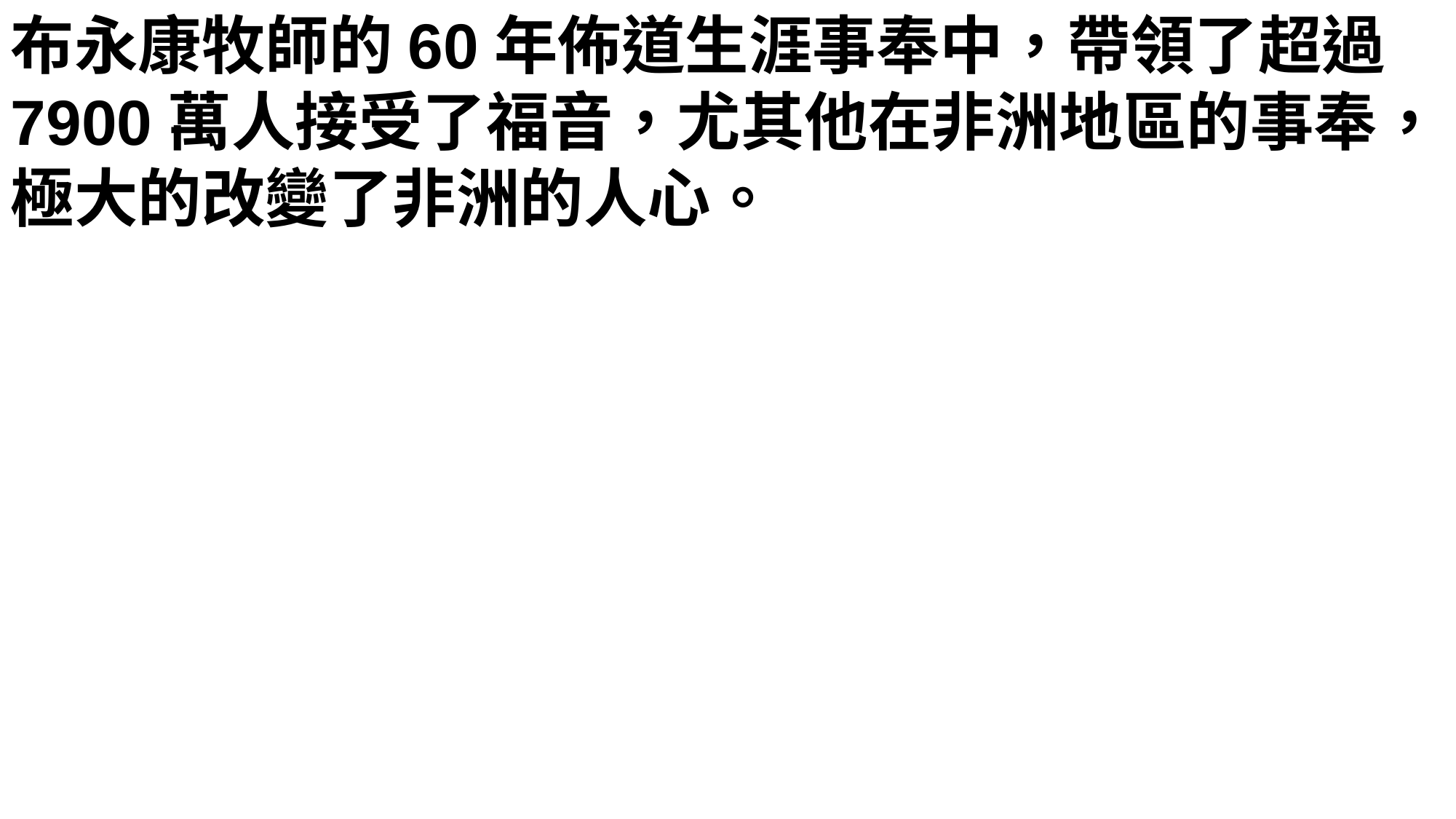

布永康牧師的60年佈道生涯事奉中，帶領了超過7900萬人接受了福音，尤其他在非洲地區的事奉，極大的改變了非洲的人心。